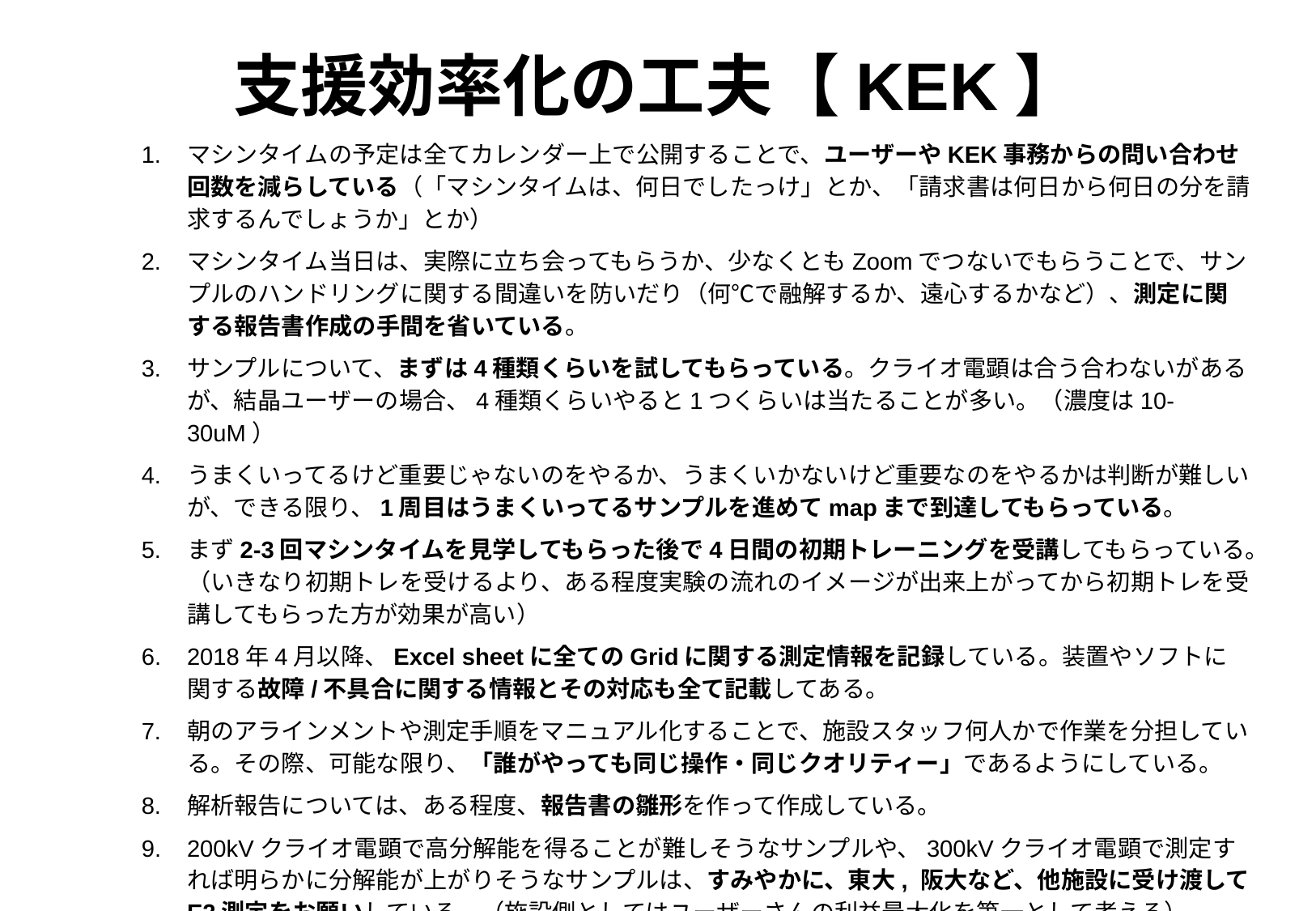

支援効率化の工夫【KEK】
マシンタイムの予定は全てカレンダー上で公開することで、ユーザーやKEK事務からの問い合わせ回数を減らしている（「マシンタイムは、何日でしたっけ」とか、「請求書は何日から何日の分を請求するんでしょうか」とか）
マシンタイム当日は、実際に立ち会ってもらうか、少なくともZoomでつないでもらうことで、サンプルのハンドリングに関する間違いを防いだり（何℃で融解するか、遠心するかなど）、測定に関する報告書作成の手間を省いている。
サンプルについて、まずは4種類くらいを試してもらっている。クライオ電顕は合う合わないがあるが、結晶ユーザーの場合、4種類くらいやると1つくらいは当たることが多い。（濃度は10-30uM）
うまくいってるけど重要じゃないのをやるか、うまくいかないけど重要なのをやるかは判断が難しいが、できる限り、1周目はうまくいってるサンプルを進めてmapまで到達してもらっている。
まず2-3回マシンタイムを見学してもらった後で4日間の初期トレーニングを受講してもらっている。（いきなり初期トレを受けるより、ある程度実験の流れのイメージが出来上がってから初期トレを受講してもらった方が効果が高い）
2018年4月以降、Excel sheetに全てのGridに関する測定情報を記録している。装置やソフトに関する故障/不具合に関する情報とその対応も全て記載してある。
朝のアラインメントや測定手順をマニュアル化することで、施設スタッフ何人かで作業を分担している。その際、可能な限り、「誰がやっても同じ操作・同じクオリティー」であるようにしている。
解析報告については、ある程度、報告書の雛形を作って作成している。
200kVクライオ電顕で高分解能を得ることが難しそうなサンプルや、300kVクライオ電顕で測定すれば明らかに分解能が上がりそうなサンプルは、すみやかに、東大, 阪大など、他施設に受け渡してE2測定をお願いしている。（施設側としてはユーザーさんの利益最大化を第一として考える）